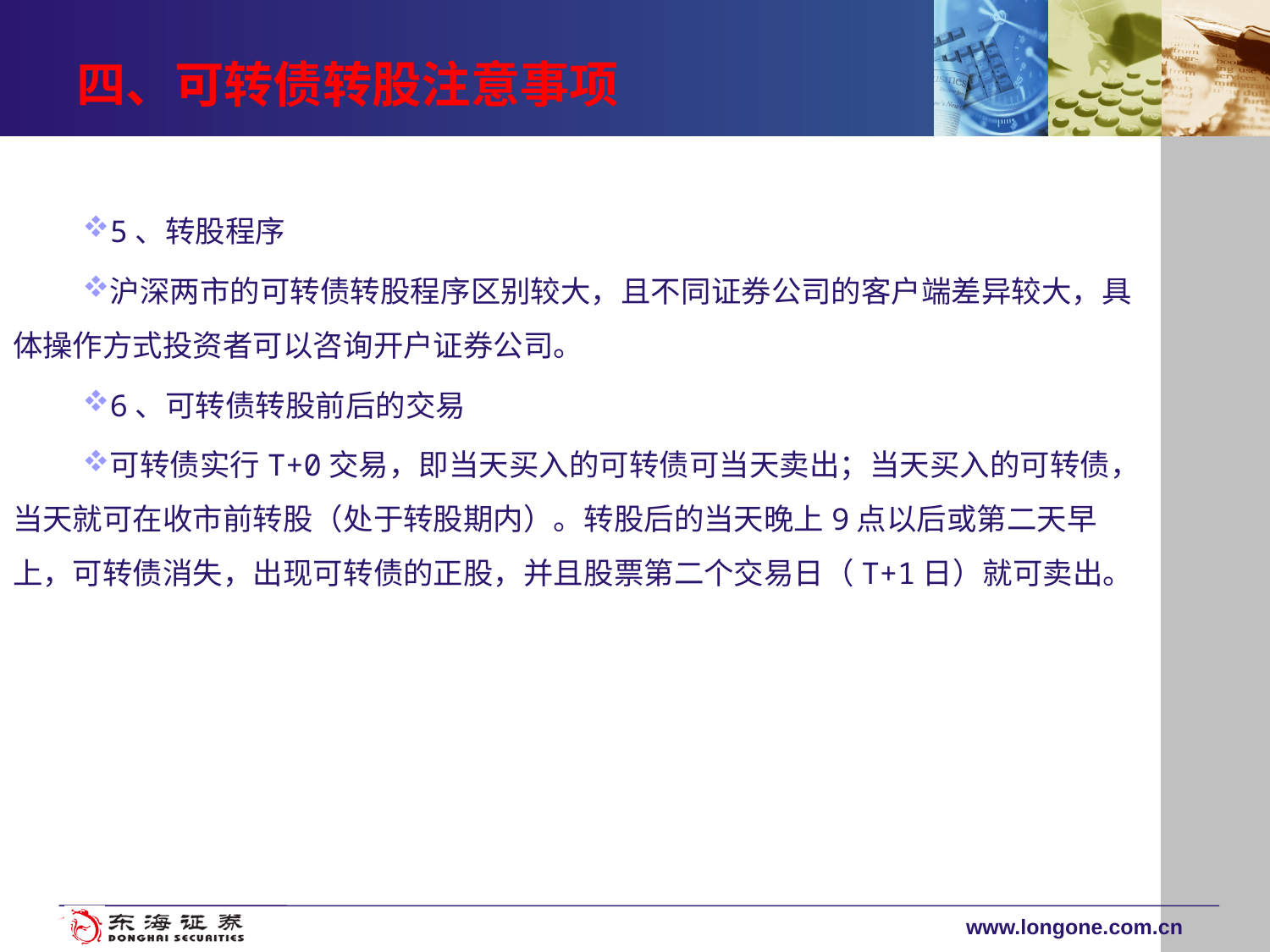

# 四、可转债转股注意事项

5、转股程序
沪深两市的可转债转股程序区别较大，且不同证券公司的客户端差异较大，具体操作方式投资者可以咨询开户证券公司。
6、可转债转股前后的交易
可转债实行T+0交易，即当天买入的可转债可当天卖出；当天买入的可转债，当天就可在收市前转股（处于转股期内）。转股后的当天晚上9点以后或第二天早上，可转债消失，出现可转债的正股，并且股票第二个交易日（T+1日）就可卖出。
www.longone.com.cn